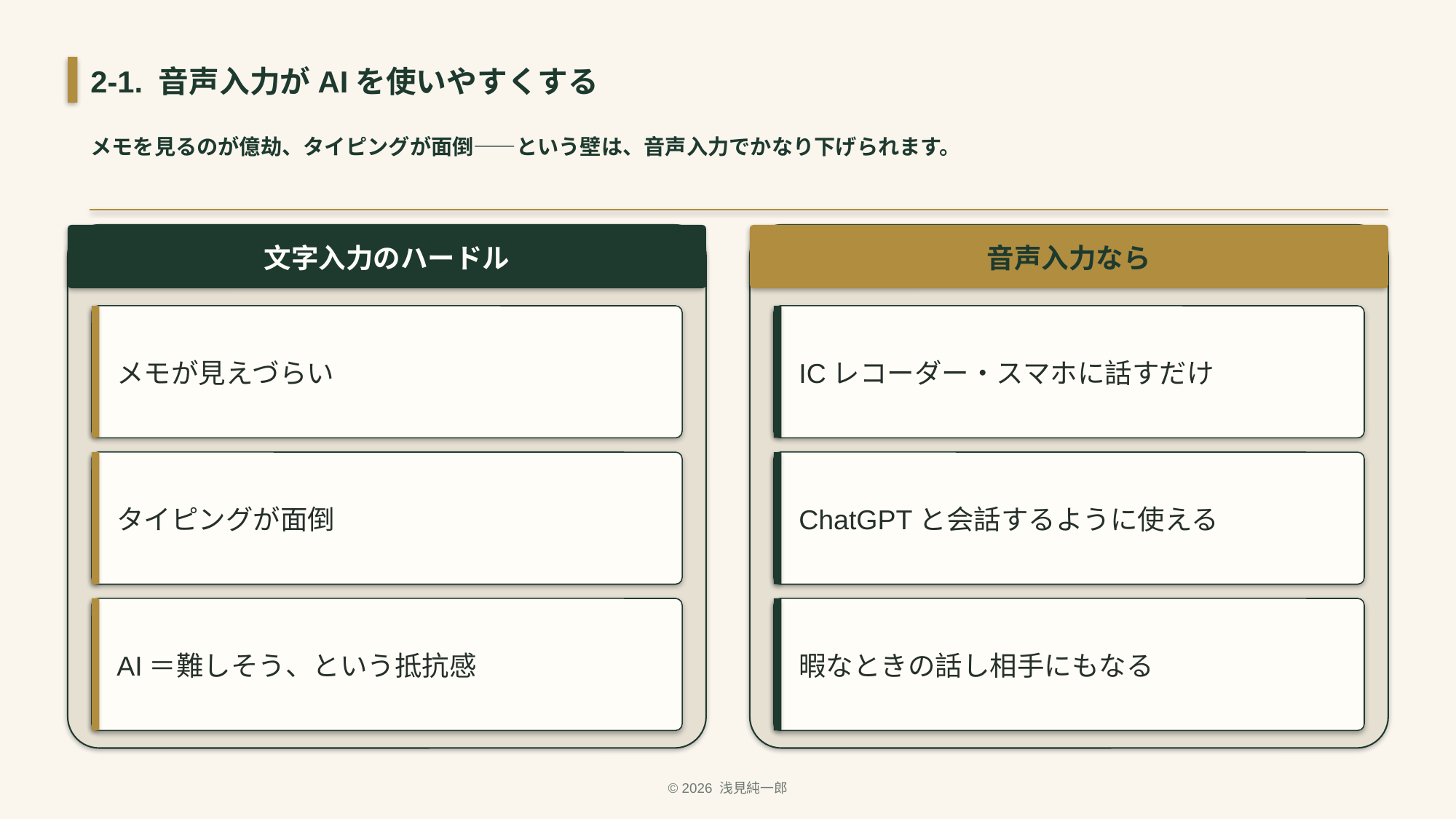

2-1. 音声入力がAIを使いやすくする

メモを見るのが億劫、タイピングが面倒——という壁は、音声入力でかなり下げられます。

文字入力のハードル

音声入力なら

メモが見えづらい

ICレコーダー・スマホに話すだけ

タイピングが面倒

ChatGPTと会話するように使える

AI＝難しそう、という抵抗感

暇なときの話し相手にもなる
© 2026 浅見純一郎